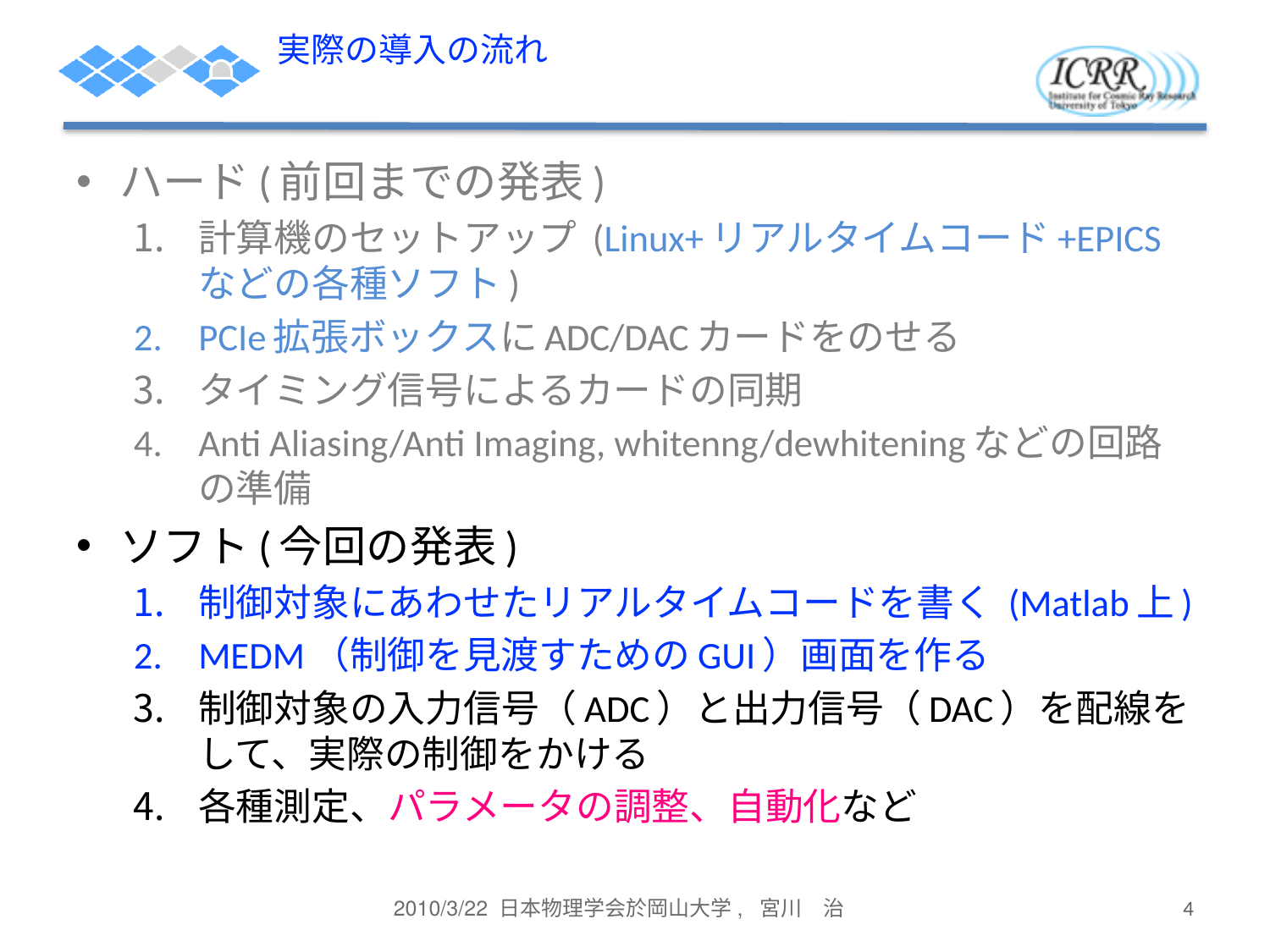

# 実際の導入の流れ
ハード(前回までの発表)
計算機のセットアップ (Linux+リアルタイムコード+EPICSなどの各種ソフト)
PCIe拡張ボックスにADC/DACカードをのせる
タイミング信号によるカードの同期
Anti Aliasing/Anti Imaging, whitenng/dewhiteningなどの回路の準備
ソフト(今回の発表)
制御対象にあわせたリアルタイムコードを書く (Matlab上)
MEDM（制御を見渡すためのGUI）画面を作る
制御対象の入力信号（ADC）と出力信号（DAC）を配線をして、実際の制御をかける
各種測定、パラメータの調整、自動化など
2010/3/22 日本物理学会於岡山大学,  宮川　治
4